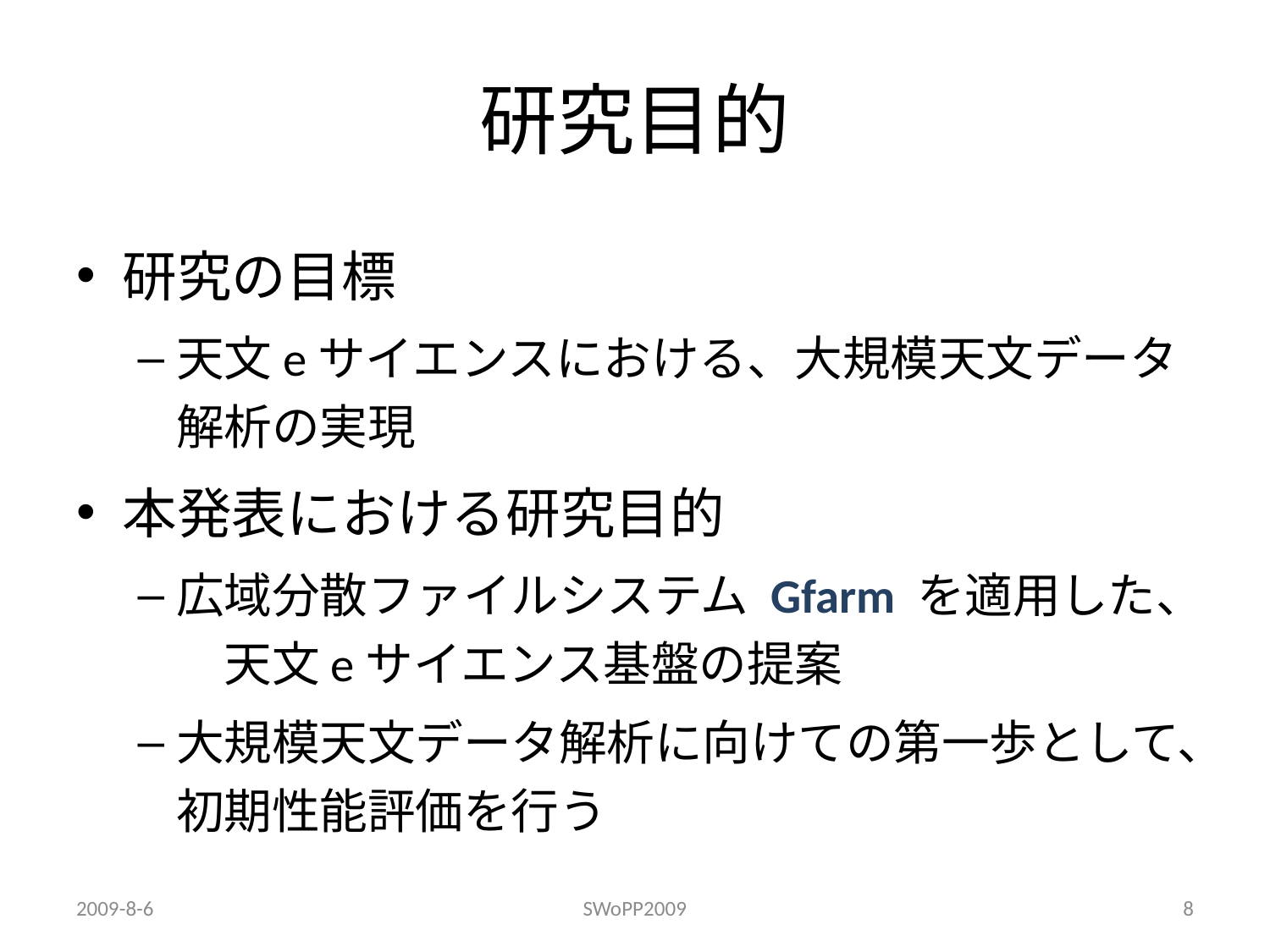

# 研究目的
研究の目標
天文eサイエンスにおける、大規模天文データ解析の実現
本発表における研究目的
広域分散ファイルシステム Gfarm を適用した、　天文eサイエンス基盤の提案
大規模天文データ解析に向けての第一歩として、初期性能評価を行う
2009-8-6
SWoPP2009
8